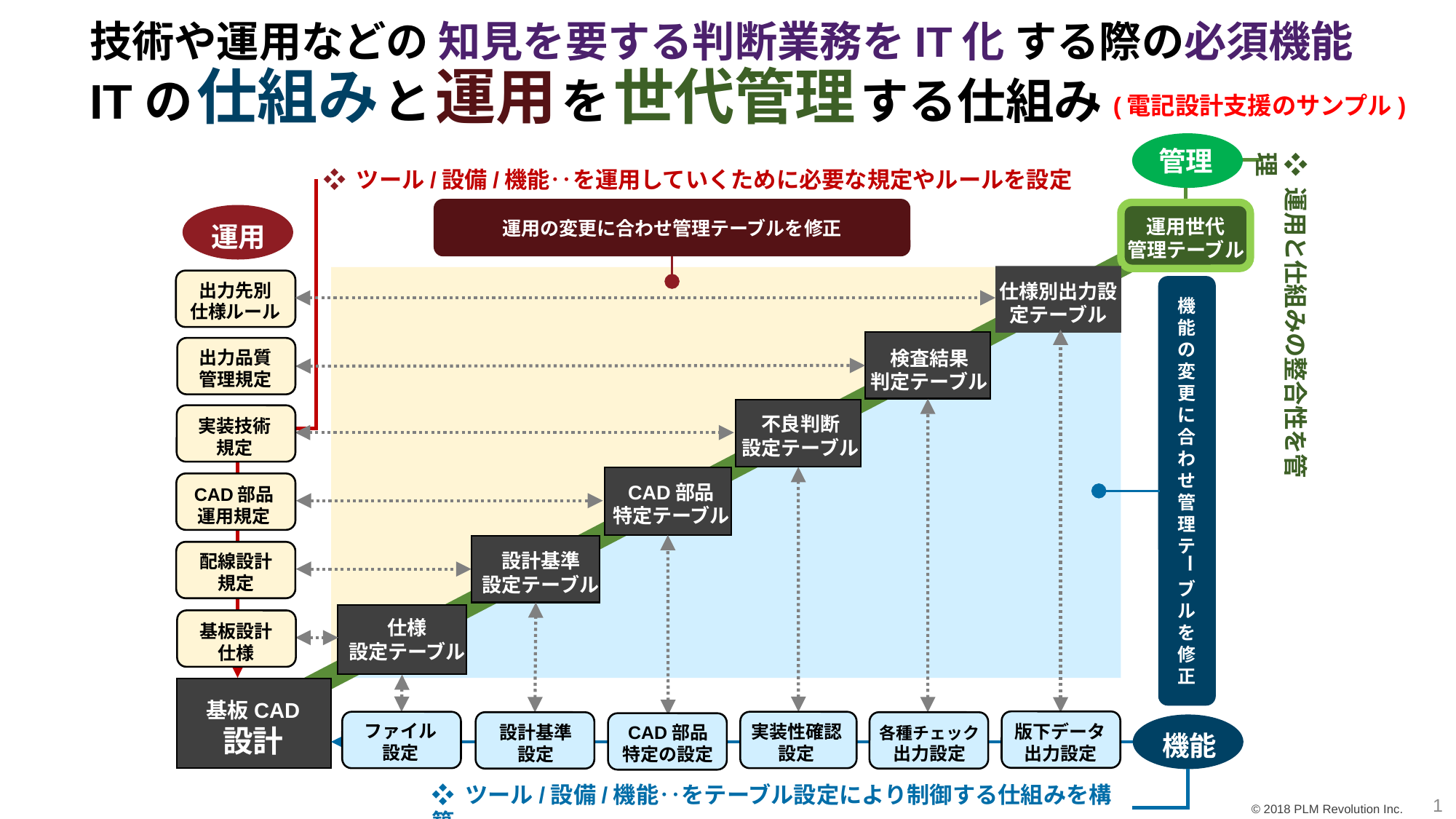

技術や運用などの 知見を要する判断業務をIT化 する際の必須機能
ITの 仕組み と 運用 を 世代管理 する仕組み
(電記設計支援のサンプル)

管理

運用世代
管理テーブル
❖ 運用と仕組みの整合性を管理
❖ ツール/設備/機能‥を運用していくために必要な規定やルールを設定

運用
運用の変更に合わせ管理テーブルを修正

仕様別出力設定テーブル

出力先別
仕様ルール
機
能
の
変
更
に
合
わ
せ
管
理
テ

ブ
ル
を
修
正
ー

検査結果
判定テーブル

出力品質
管理規定

不良判断
設定テーブル

実装技術
規定

CAD部品
特定テーブル

CAD部品
運用規定

設計基準
設定テーブル

配線設計
規定
仕様
設定テーブル

基板設計
仕様

基板CAD
設計

版下データ
出力設定

ファイル
設定

実装性確認
設定

設計基準
設定

各種チェック出力設定

CAD部品
特定の設定

❖ ツール/設備/機能‥をテーブル設定により制御する仕組みを構築
機能
1
© 2018 PLM Revolution Inc.